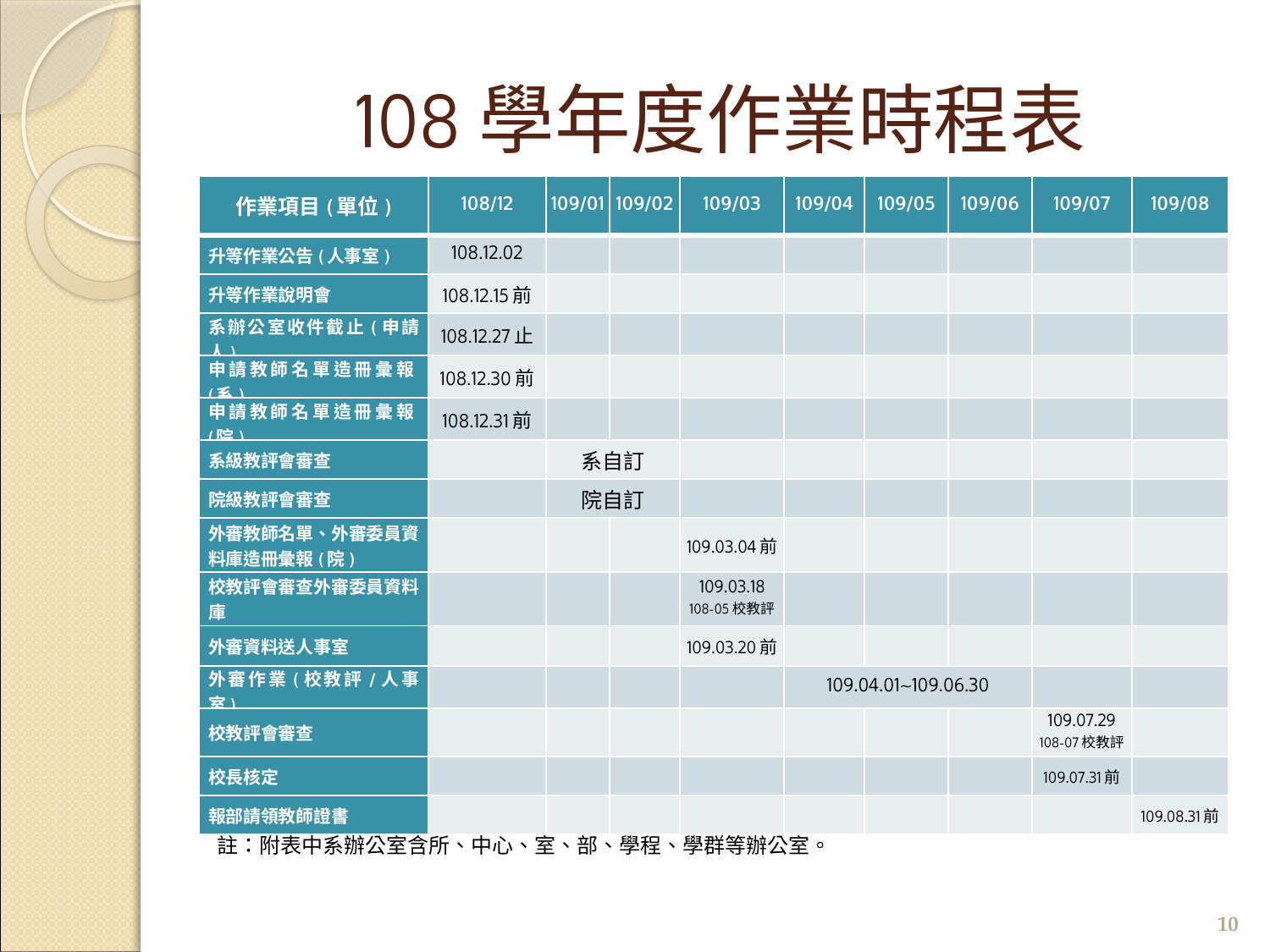

# 108學年度作業時程表
| 作業項目(單位) | 108/12 | 109/01 | 109/02 | 109/03 | 109/04 | 109/05 | 109/06 | 109/07 | 109/08 |
| --- | --- | --- | --- | --- | --- | --- | --- | --- | --- |
| 升等作業公告(人事室) | 108.12.02 |  |  |  |  |  |  |  |  |
| 升等作業說明會 | 108.12.15前 |  |  |  |  |  |  |  |  |
| 系辦公室收件截止(申請人) | 108.12.27止 |  |  |  |  |  |  |  |  |
| 申請教師名單造冊彙報(系) | 108.12.30前 |  |  |  |  |  |  |  |  |
| 申請教師名單造冊彙報(院) | 108.12.31前 |  |  |  |  |  |  |  |  |
| 系級教評會審查 |  | 系自訂 |  |  |  |  |  |  |  |
| 院級教評會審查 |  | 院自訂 |  |  |  |  |  |  |  |
| 外審教師名單、外審委員資料庫造冊彙報(院) |  |  |  | 109.03.04前 |  |  |  |  |  |
| 校教評會審查外審委員資料庫 |  |  |  | 109.03.18 108-05校教評 |  |  |  |  |  |
| 外審資料送人事室 |  |  |  | 109.03.20前 |  |  |  |  |  |
| 外審作業(校教評/人事室) |  |  |  |  | 109.04.01~109.06.30 |  |  |  |  |
| 校教評會審查 |  |  |  |  |  |  |  | 109.07.29 108-07校教評 |  |
| 校長核定 |  |  |  |  |  |  |  | 109.07.31前 |  |
| 報部請領教師證書 |  |  |  |  |  |  |  |  | 109.08.31前 |
註：附表中系辦公室含所、中心、室、部、學程、學群等辦公室。
10